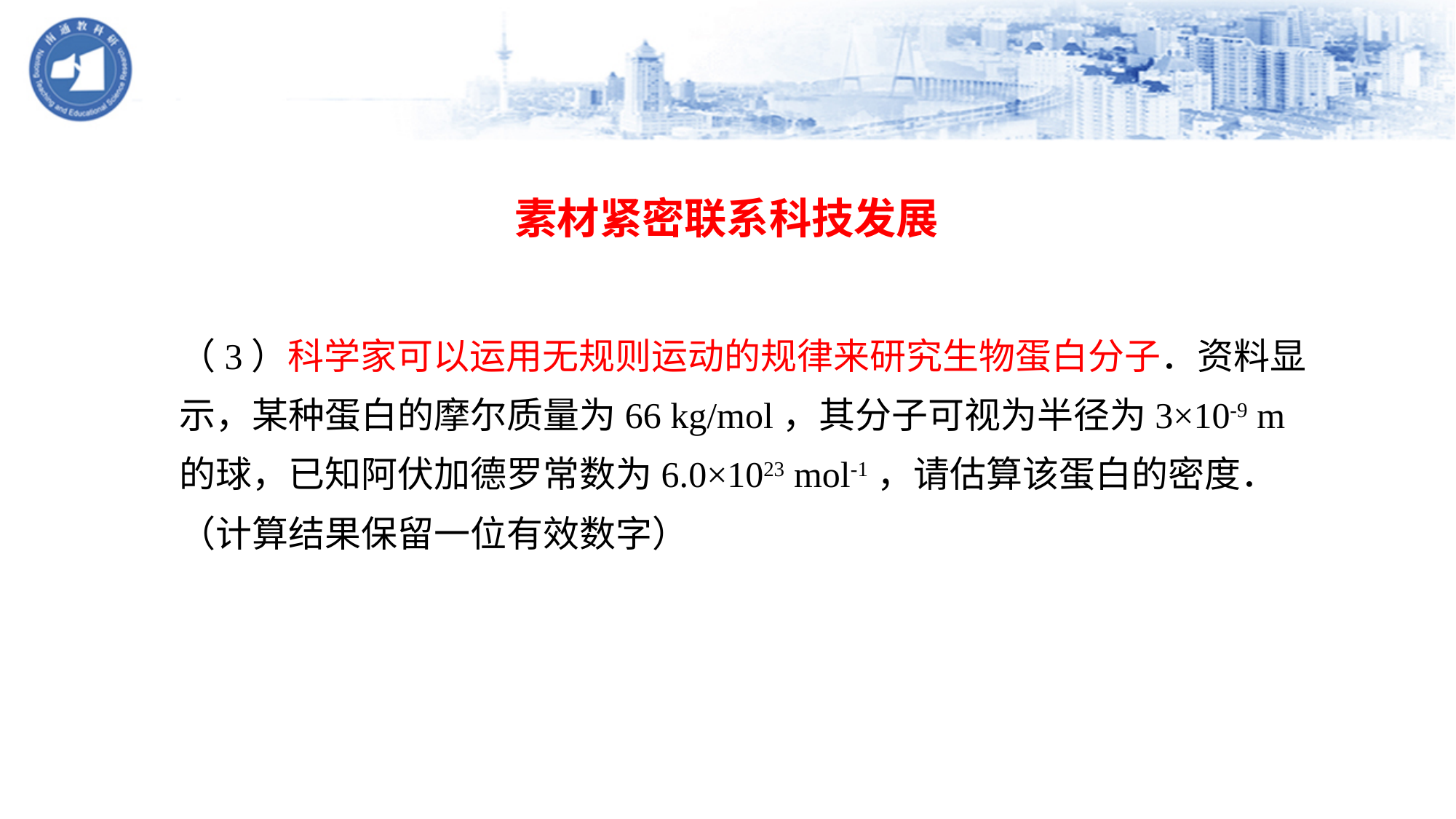

素材紧密联系科技发展
（3）科学家可以运用无规则运动的规律来研究生物蛋白分子．资料显示，某种蛋白的摩尔质量为66 kg/mol，其分子可视为半径为3×10-9 m的球，已知阿伏加德罗常数为6.0×1023 mol-1，请估算该蛋白的密度．（计算结果保留一位有效数字）